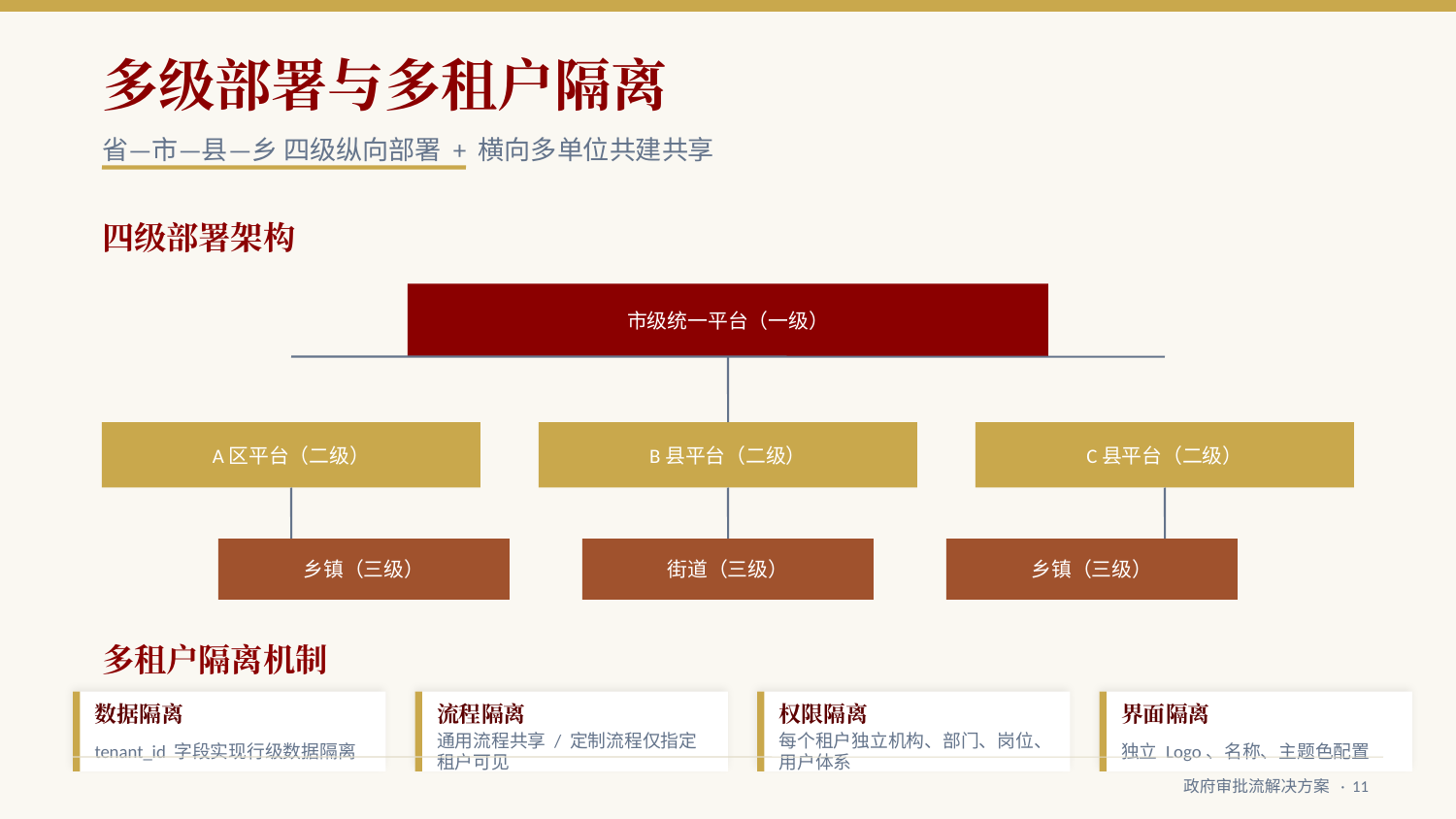

多级部署与多租户隔离
省—市—县—乡 四级纵向部署 + 横向多单位共建共享

四级部署架构

市级统一平台（一级）

A区平台（二级）

B县平台（二级）

C县平台（二级）

乡镇（三级）

街道（三级）

乡镇（三级）
多租户隔离机制

数据隔离
流程隔离
权限隔离
界面隔离
tenant_id 字段实现行级数据隔离
通用流程共享 / 定制流程仅指定租户可见
每个租户独立机构、部门、岗位、用户体系
独立 Logo、名称、主题色配置

政府审批流解决方案  ·  11